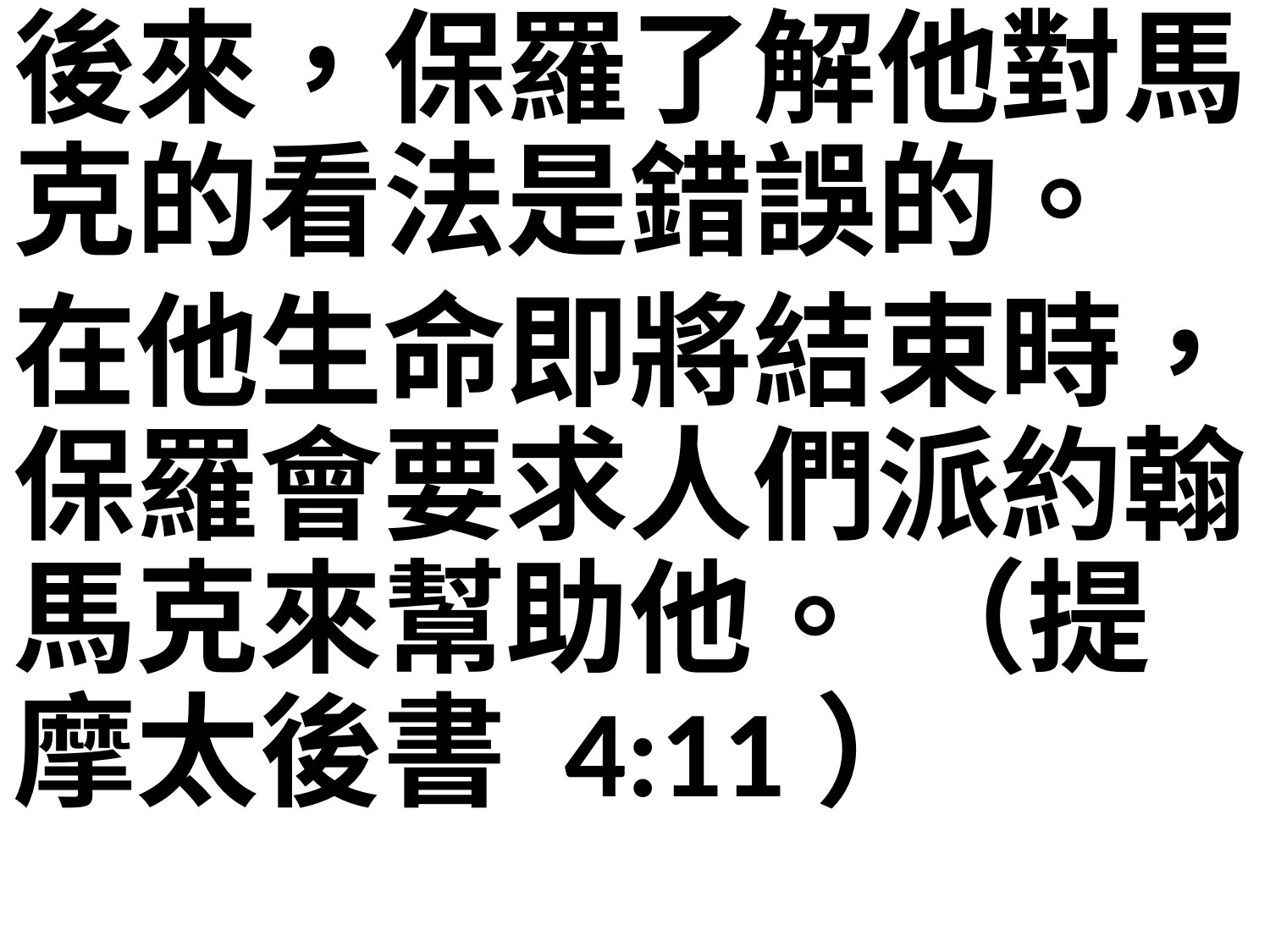

後來，保羅了解他對馬克的看法是錯誤的。
在他生命即將結束時，保羅會要求人們派約翰馬克來幫助他。 （提摩太後書 4:11）